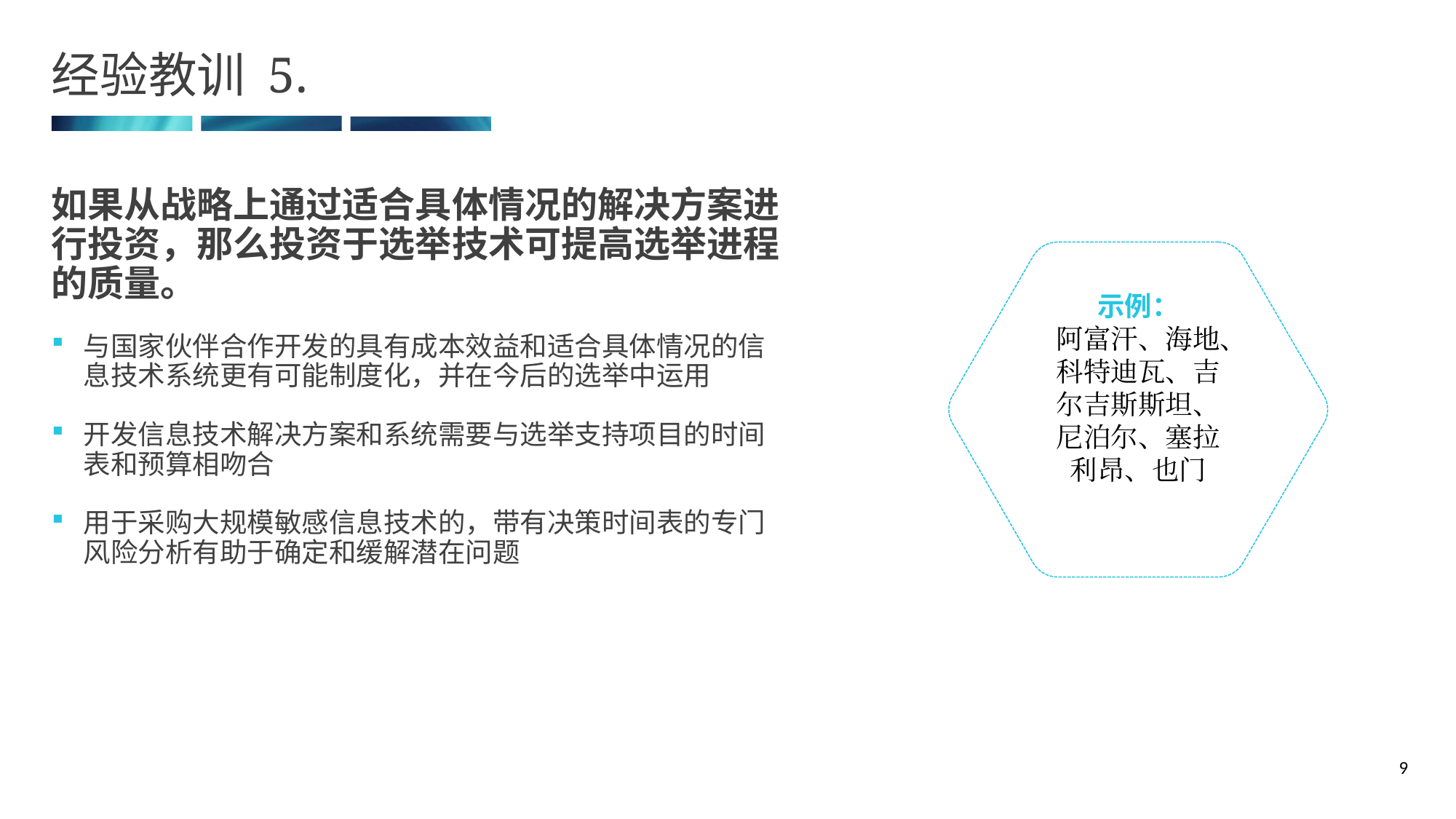

# 经验教训 5.
如果从战略上通过适合具体情况的解决方案进行投资，那么投资于选举技术可提高选举进程的质量。

示例：
阿富汗、海地、科特迪瓦、吉尔吉斯斯坦、尼泊尔、塞拉利昂、也门

与国家伙伴合作开发的具有成本效益和适合具体情况的信息技术系统更有可能制度化，并在今后的选举中运用

开发信息技术解决方案和系统需要与选举支持项目的时间表和预算相吻合

用于采购大规模敏感信息技术的，带有决策时间表的专门风险分析有助于确定和缓解潜在问题